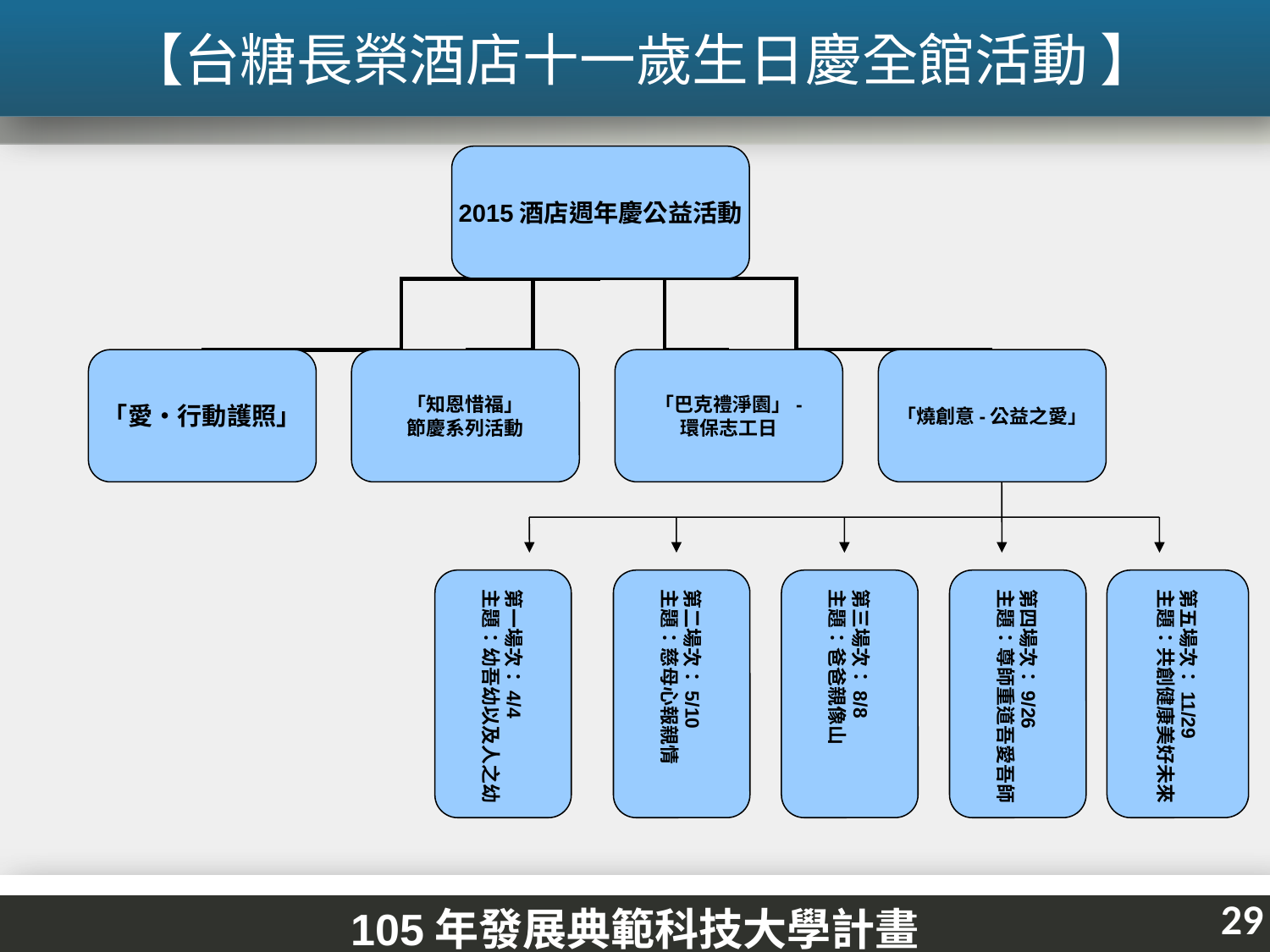

【台糖長榮酒店十一歲生日慶全館活動 】
2015酒店週年慶公益活動
「愛‧行動護照」
「知恩惜福」
節慶系列活動
「巴克禮淨園」-
環保志工日
「燒創意-公益之愛」

第一場次：4/4
主題：幼吾幼以及人之幼
第二場次：5/10
主題：慈母心報親情
第三場次：8/8
主題：爸爸親像山
第四場次：9/26
主題：尊師重道吾愛吾師
第五場次：11/29
主題：共創健康美好未來